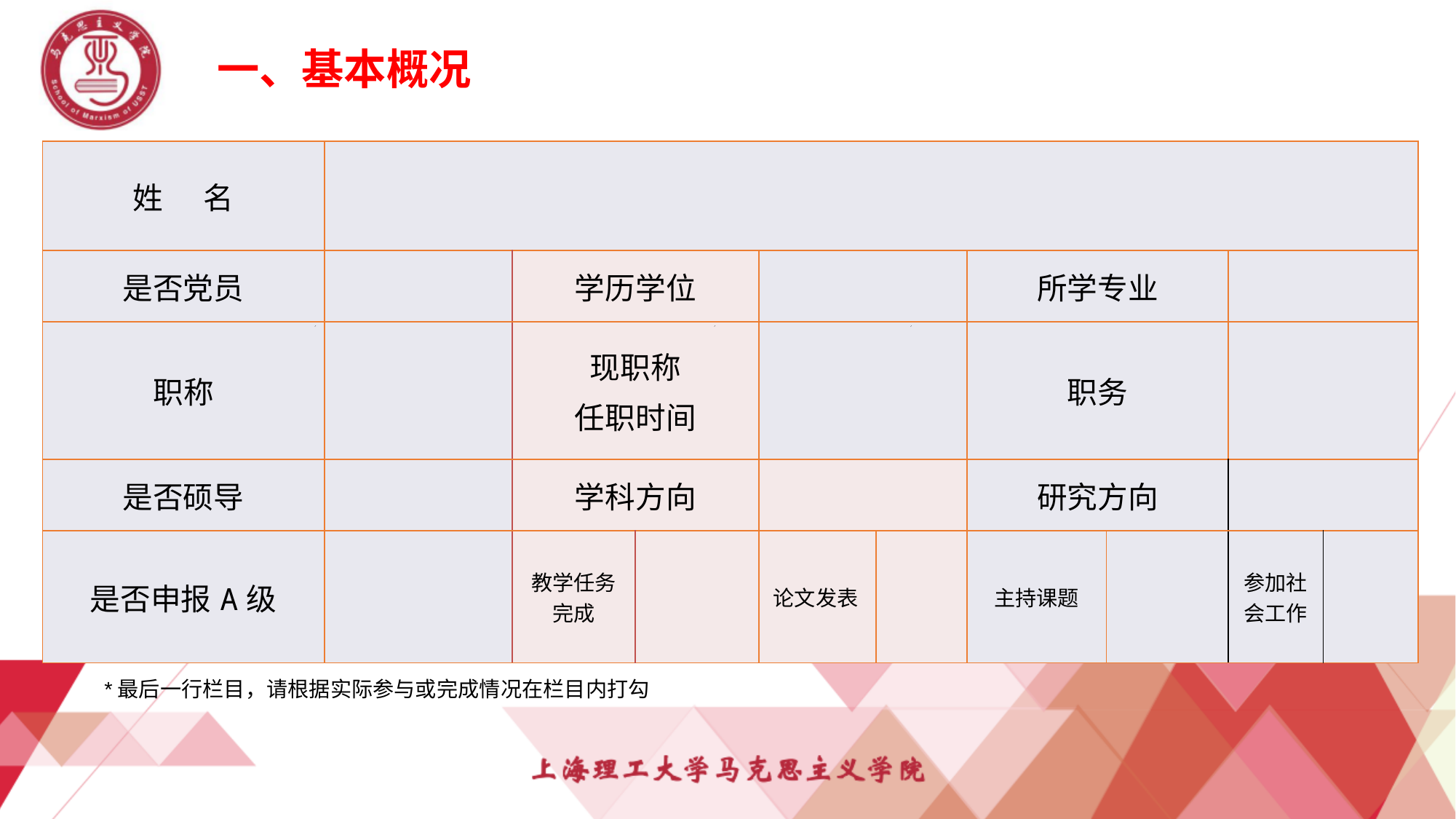

一、基本概况
| 姓 名 |  |  |  |  |  |  |  |  |  |
| --- | --- | --- | --- | --- | --- | --- | --- | --- | --- |
| 是否党员 |  | 学历学位 |  |  |  | 所学专业 |  |  |  |
| 职称 |  | 现职称 任职时间 |  |  |  | 职务 |  |  |  |
| 是否硕导 |  | 学科方向 |  |  |  | 研究方向 |  |  |  |
| 是否申报A级 |  | 教学任务完成 |  | 论文发表 |  | 主持课题 |  | 参加社会工作 |  |

*最后一行栏目，请根据实际参与或完成情况在栏目内打勾